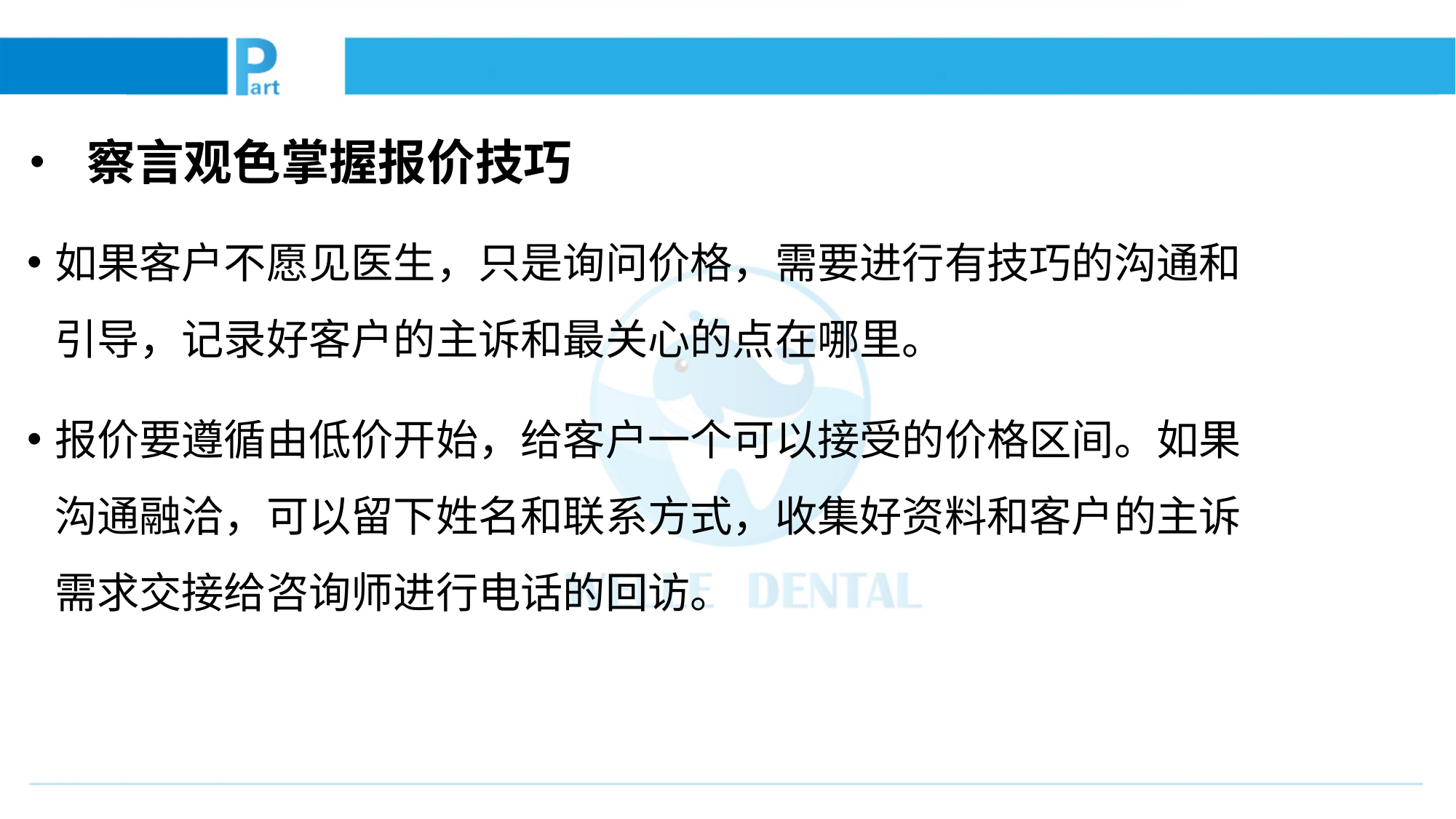

察言观色掌握报价技巧
如果客户不愿见医生，只是询问价格，需要进行有技巧的沟通和引导，记录好客户的主诉和最关心的点在哪里。
报价要遵循由低价开始，给客户一个可以接受的价格区间。如果沟通融洽，可以留下姓名和联系方式，收集好资料和客户的主诉需求交接给咨询师进行电话的回访。